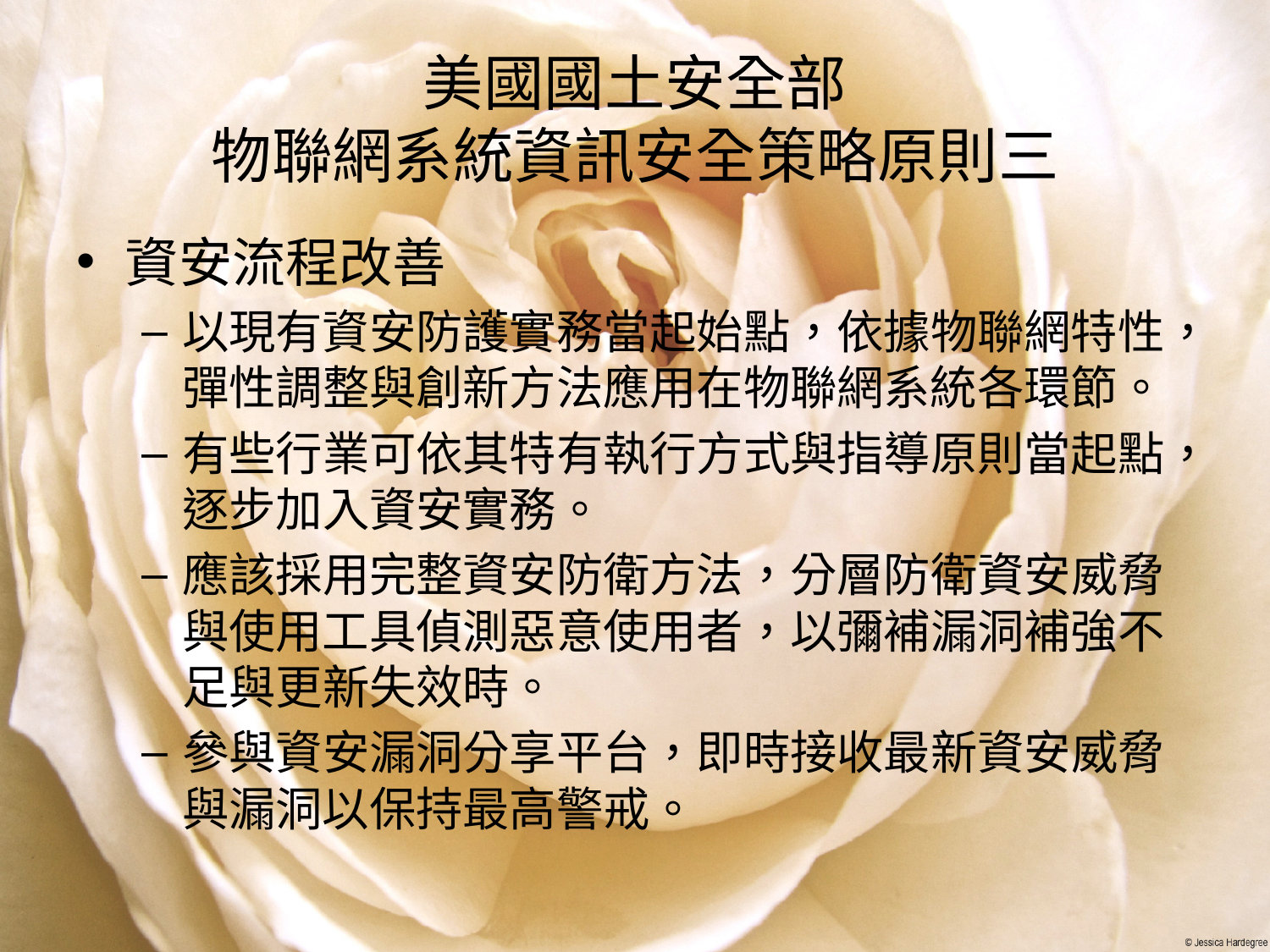

# 美國國土安全部 物聯網系統資訊安全策略原則三
資安流程改善
以現有資安防護實務當起始點，依據物聯網特性，彈性調整與創新方法應用在物聯網系統各環節。
有些行業可依其特有執行方式與指導原則當起點，逐步加入資安實務。
應該採用完整資安防衛方法，分層防衛資安威脅與使用工具偵測惡意使用者，以彌補漏洞補強不足與更新失效時。
參與資安漏洞分享平台，即時接收最新資安威脅與漏洞以保持最高警戒。